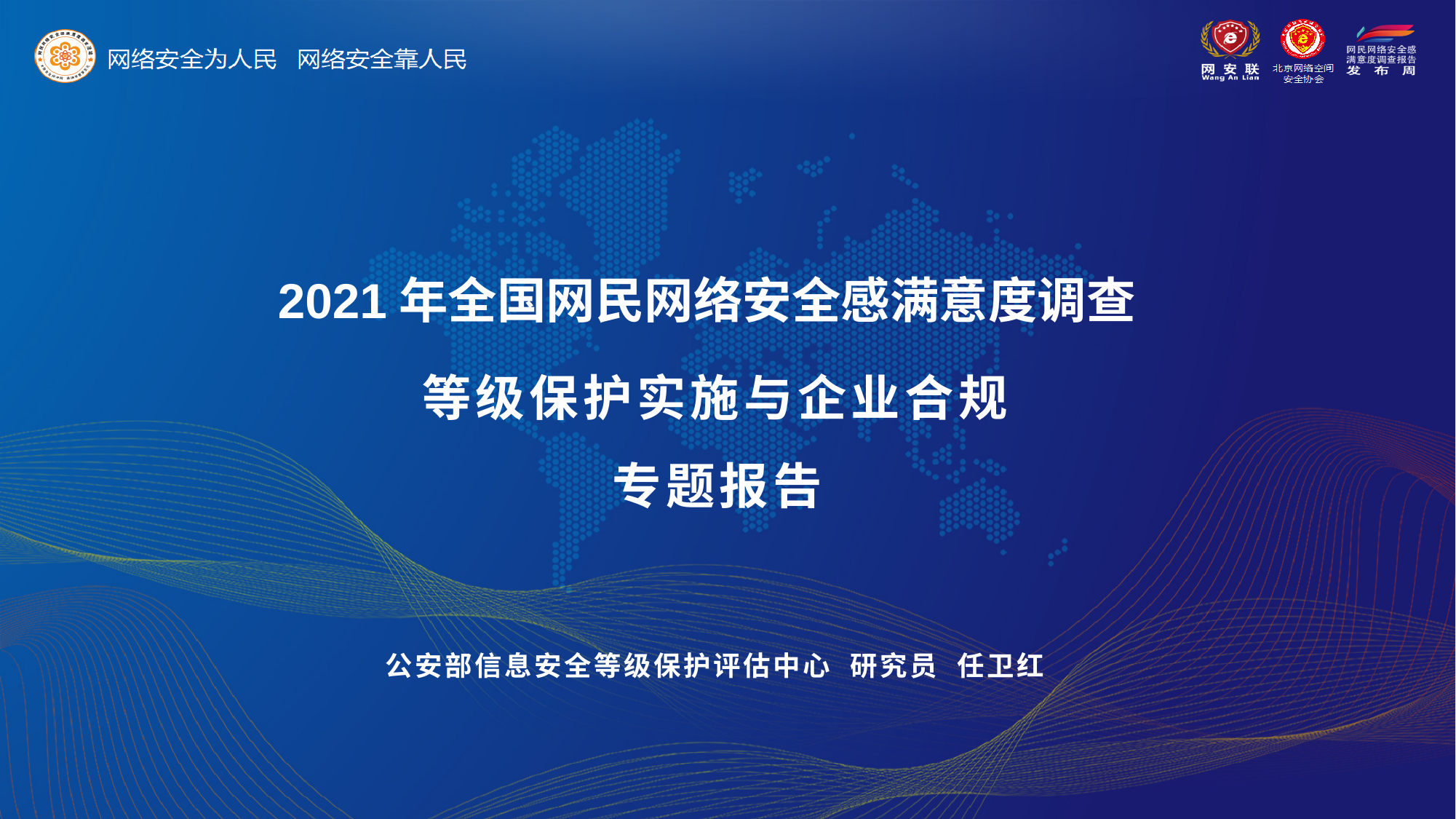

2021年全国网民网络安全感满意度调查
等级保护实施与企业合规专题报告

公安部信息安全等级保护评估中心  研究员  任卫红